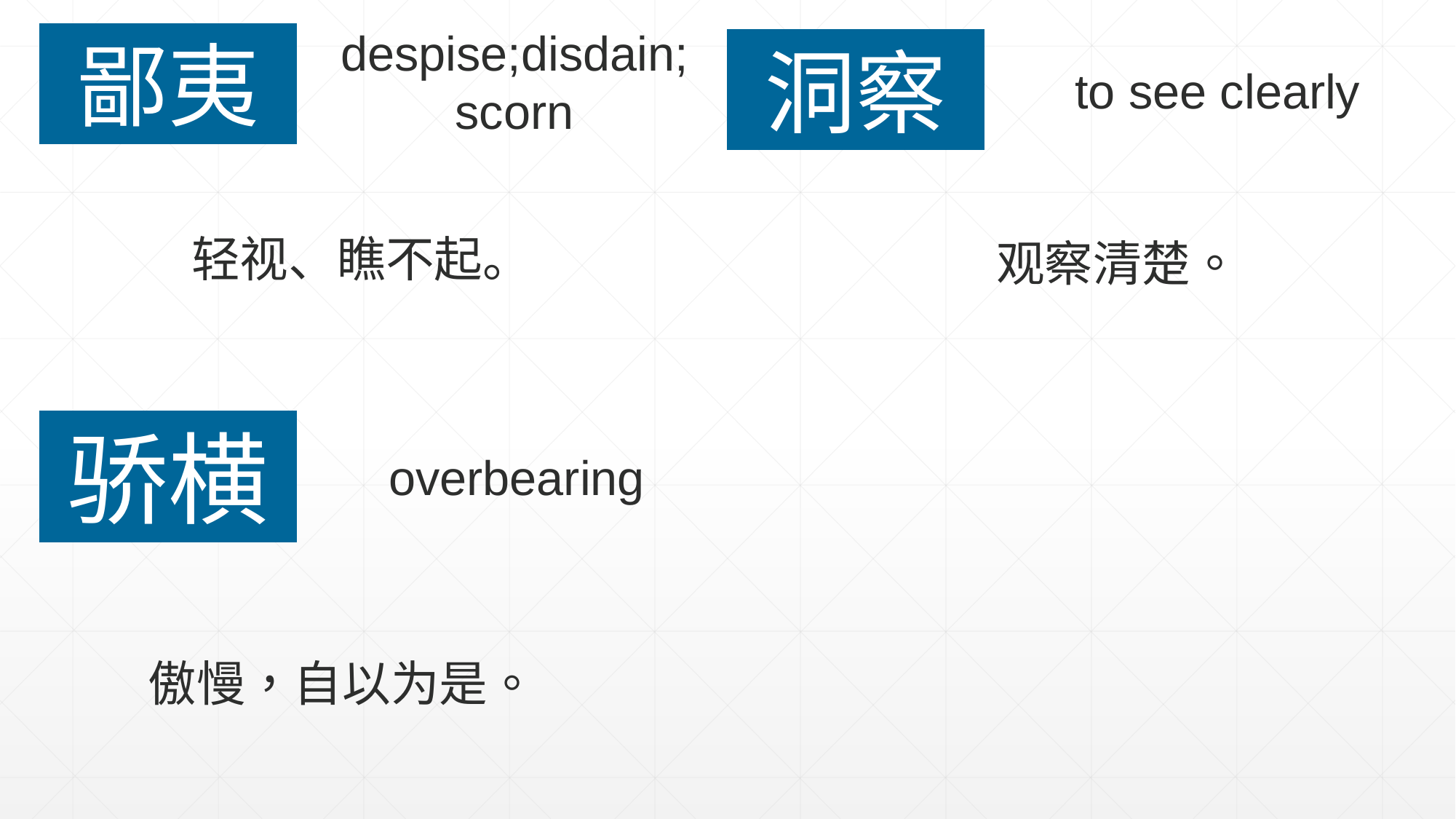

despise;disdain;
scorn
鄙夷
洞察
to see clearly
轻视、瞧不起。
观察清楚。
骄横
overbearing
傲慢，自以为是。